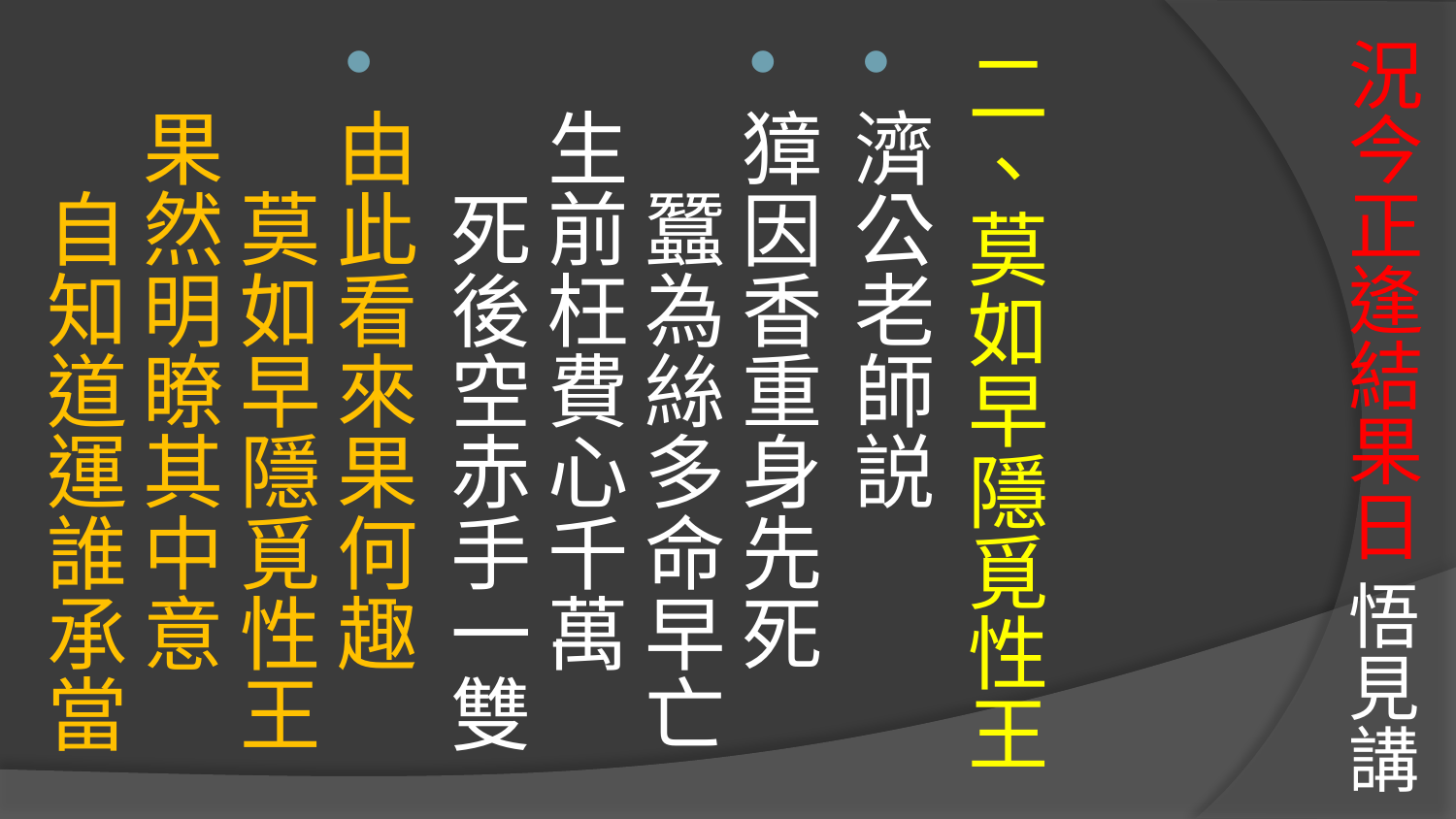

二、莫如早隱覓性王
濟公老師説
獐因香重身先死　　蠶為絲多命早亡
生前枉費心千萬　　死後空赤手一雙
由此看來果何趣　　莫如早隱覓性王
果然明瞭其中意　　自知道運誰承當
# 況今正逢結果日 悟見講